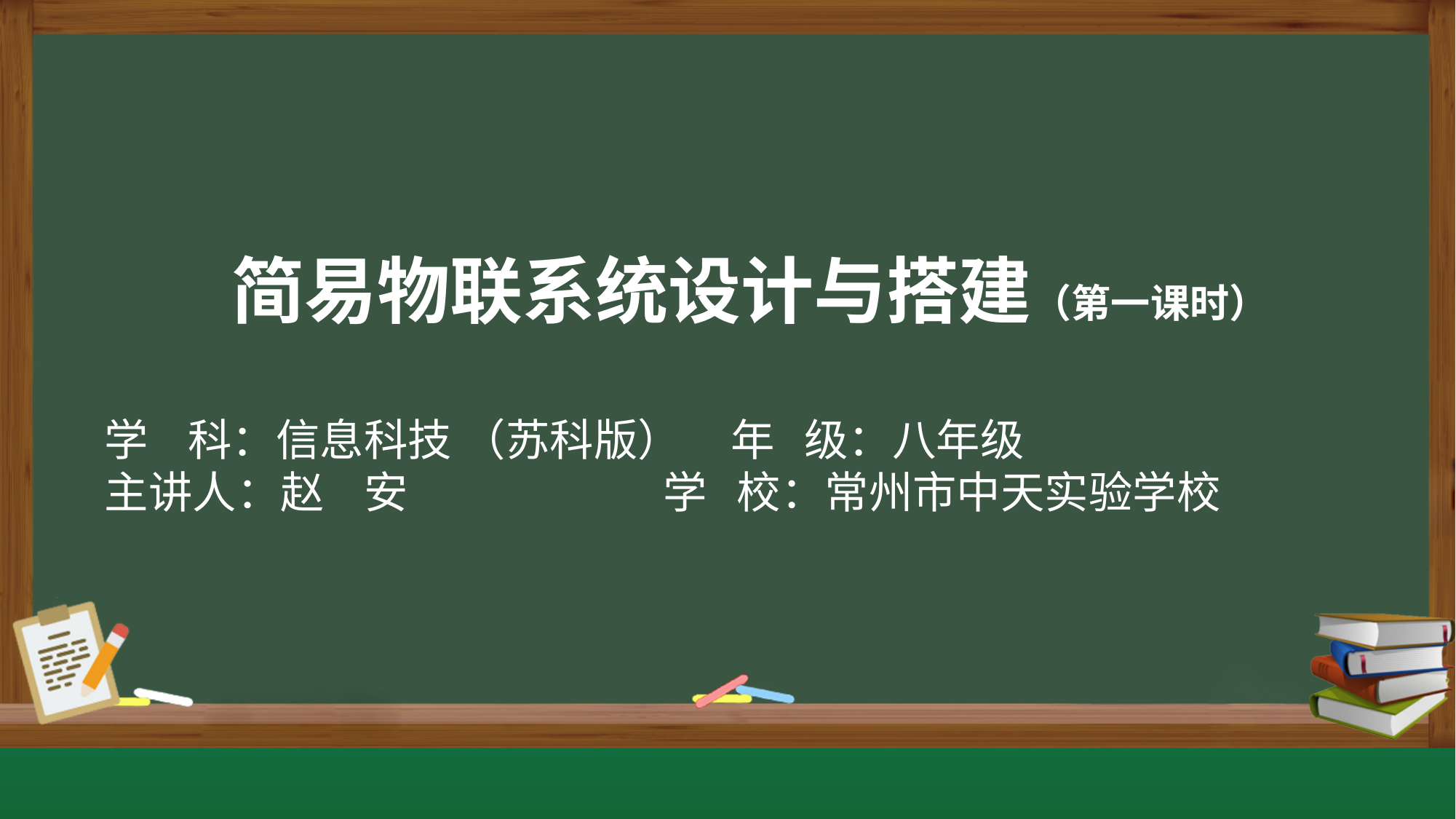

简易物联系统设计与搭建（第一课时）
学    科：信息科技 （苏科版）     年   级：八年级
主讲人：赵    安                          学   校：常州市中天实验学校